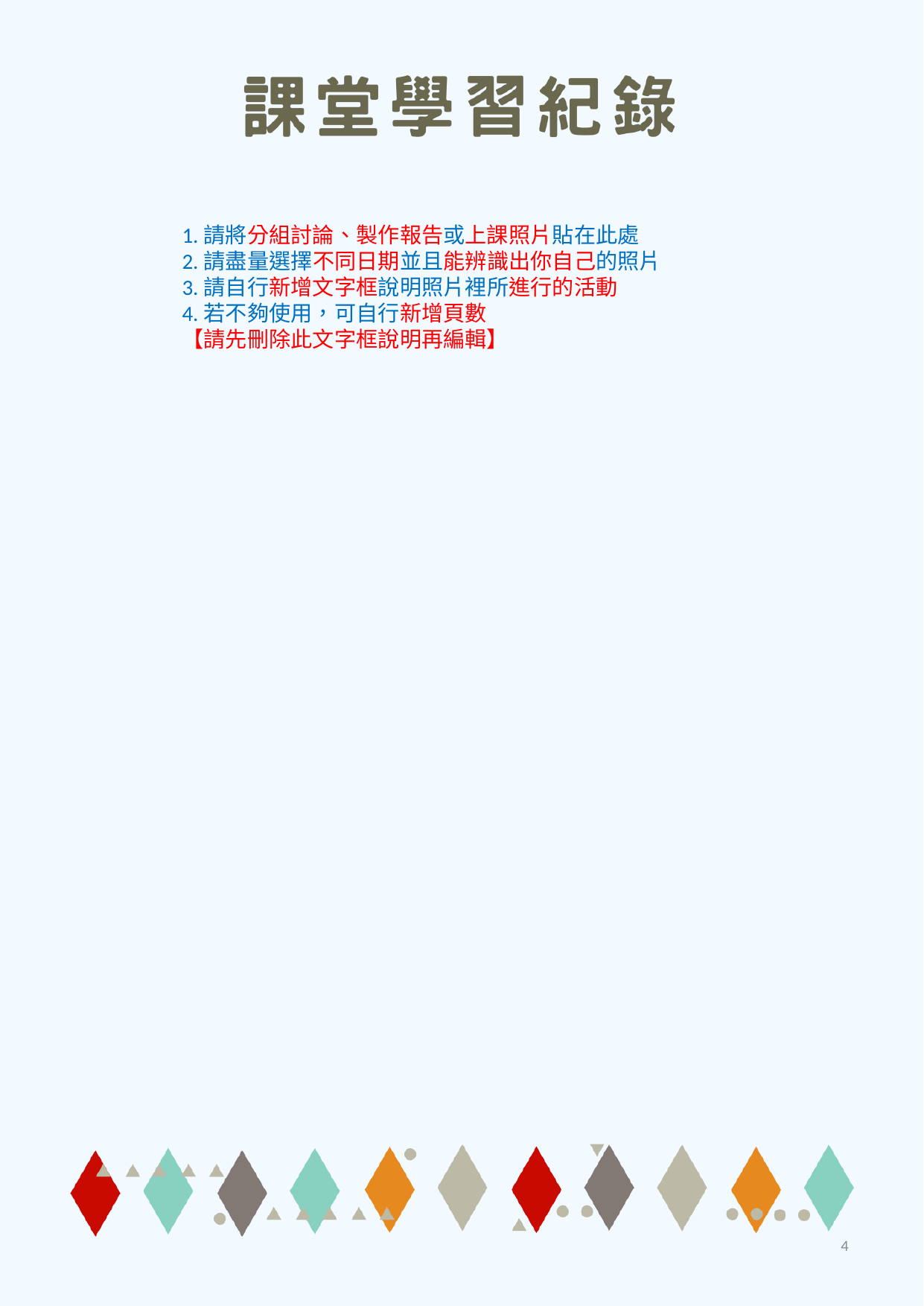

1.請將分組討論、製作報告或上課照片貼在此處
2.請盡量選擇不同日期並且能辨識出你自己的照片
3.請自行新增文字框說明照片裡所進行的活動
4.若不夠使用，可自行新增頁數
【請先刪除此文字框說明再編輯】

4